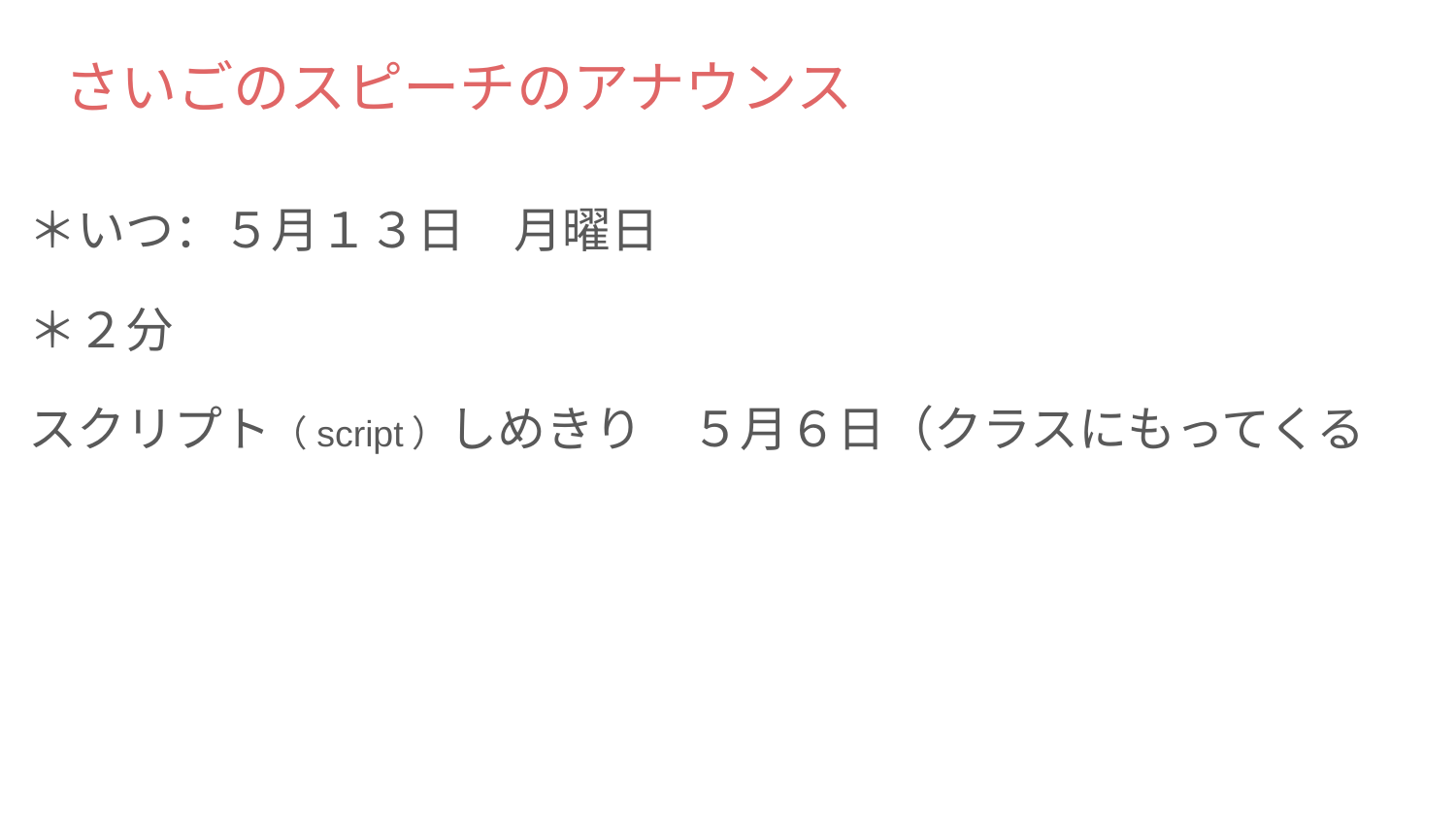

# さいごのスピーチのアナウンス
＊いつ：５月１３日　月曜日
＊２分
スクリプト（script）しめきり　５月６日（クラスにもってくる